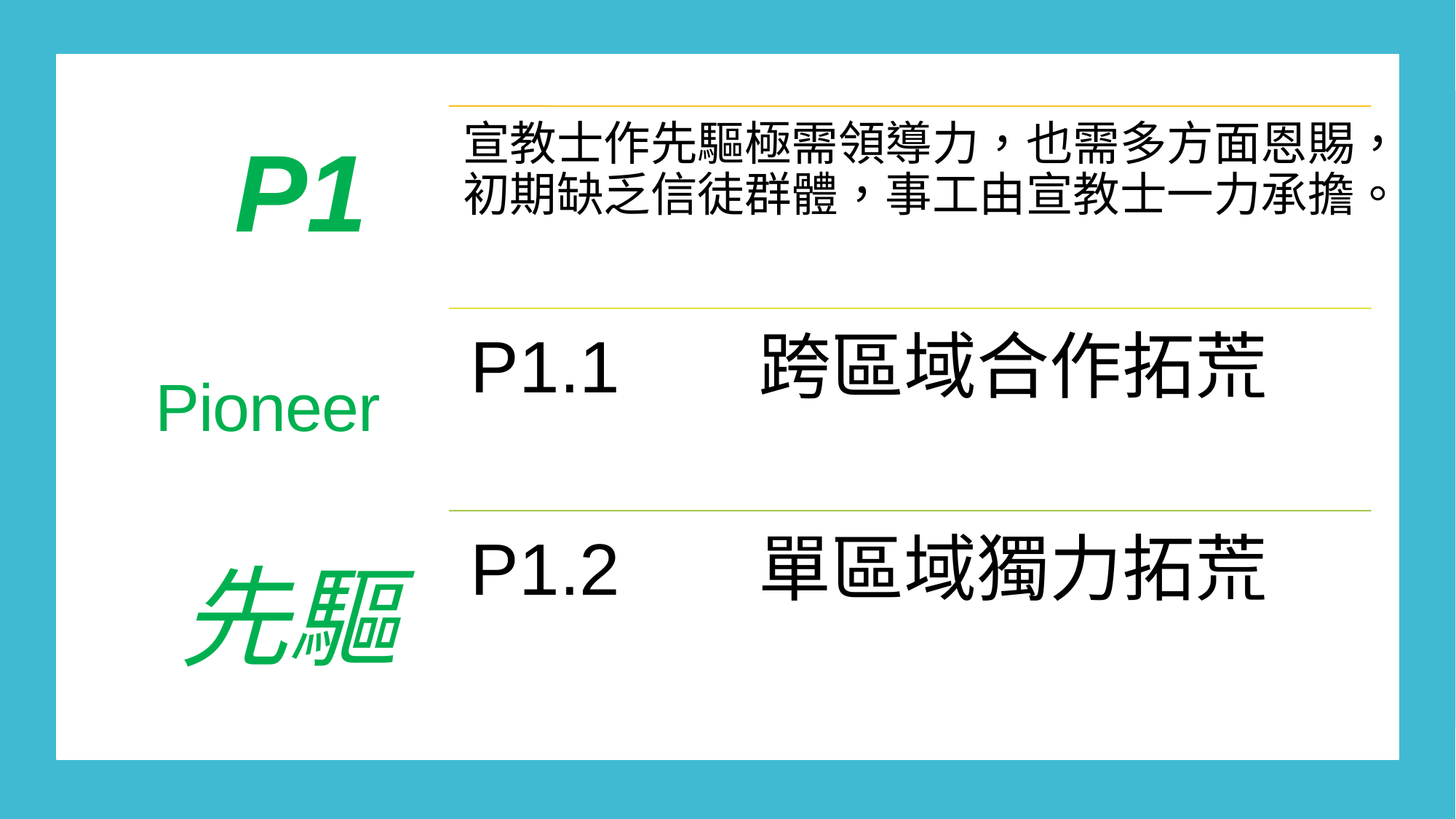

宣教士作先驅極需領導力，也需多方面恩賜，初期缺乏信徒群體，事工由宣教士一力承擔。
P1.1      跨區域合作拓荒
P1.2      單區域獨力拓荒
# P1 Pioneer 先驅